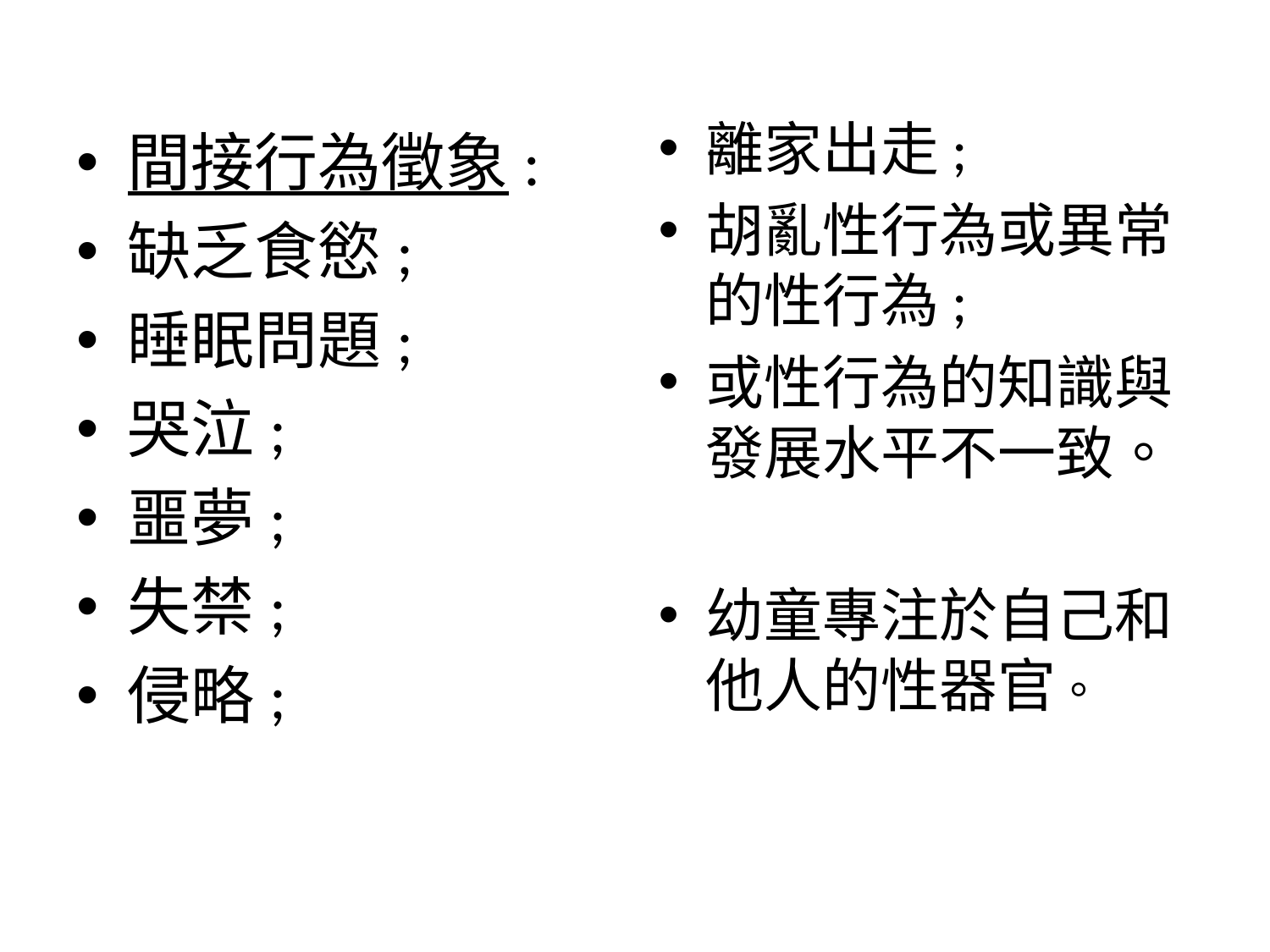

#
離家出走;
胡亂性行為或異常的性行為;
或性行為的知識與發展水平不一致。

幼童專注於自己和他人的性器官。

間接行為徵象:
缺乏食慾;
睡眠問題;
哭泣;
噩夢;
失禁;
侵略;